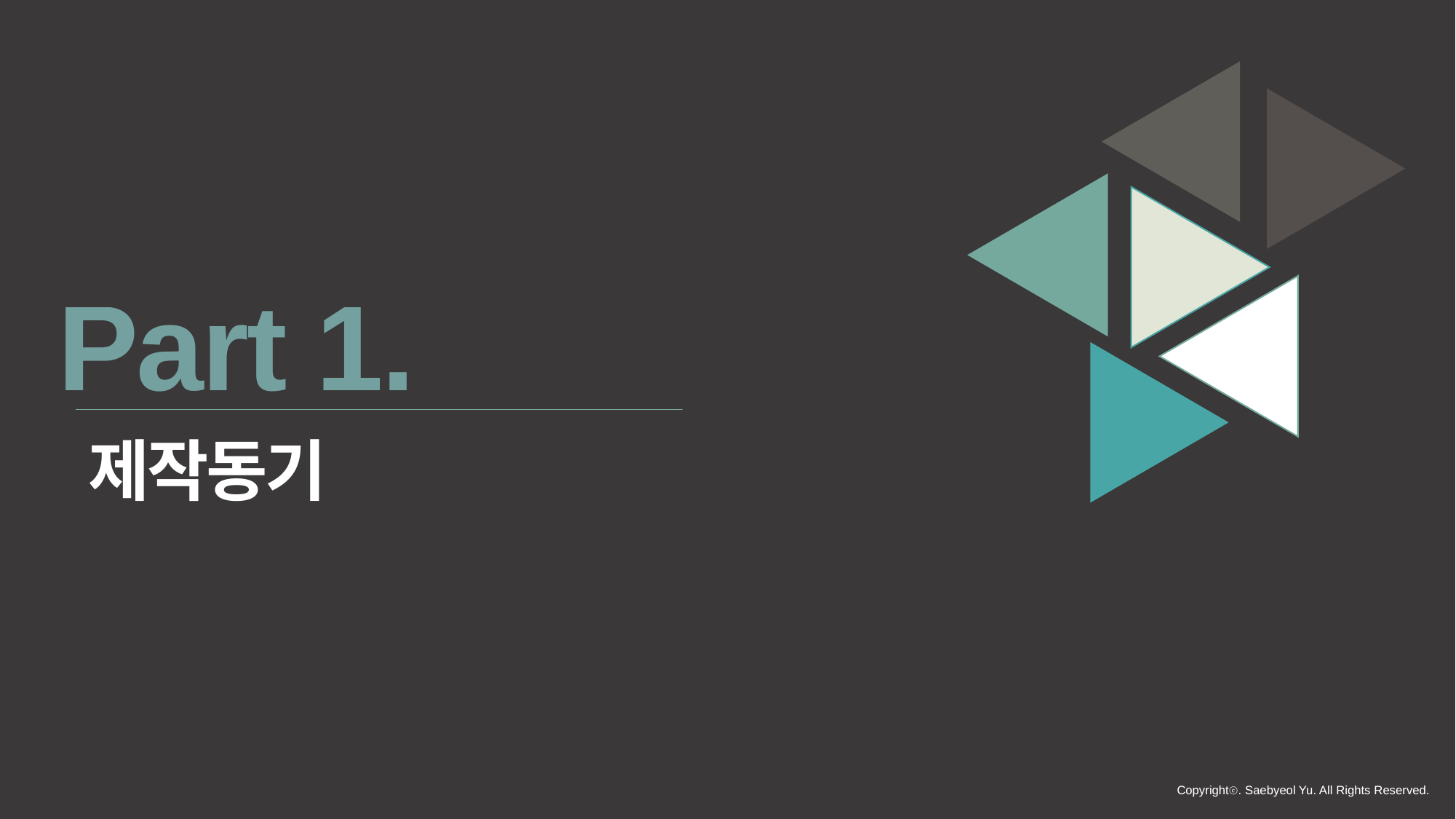

Part 1.
제작동기

Copyrightⓒ. Saebyeol Yu. All Rights Reserved.